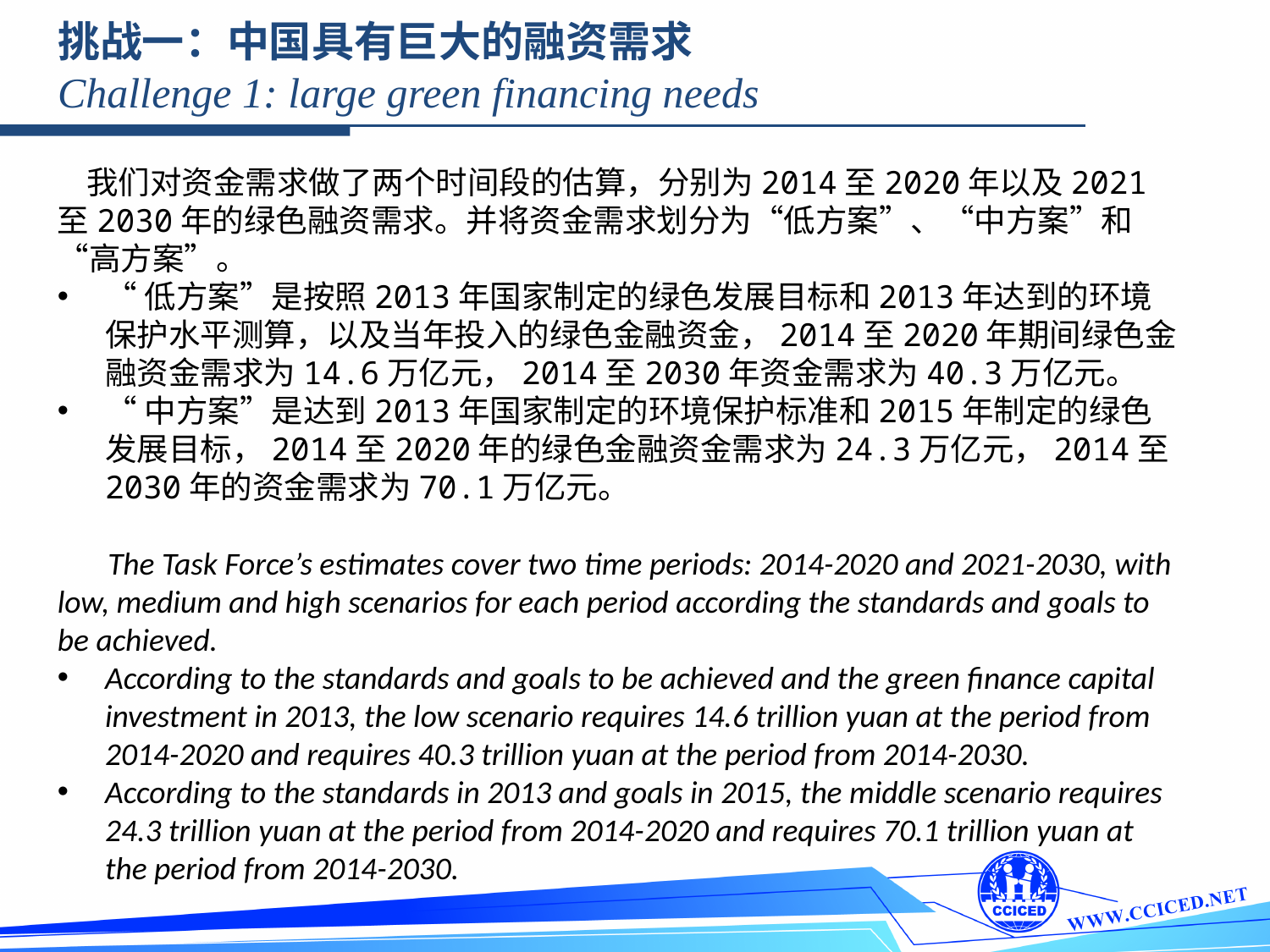

挑战一：中国具有巨大的融资需求
Challenge 1: large green financing needs
   我们对资金需求做了两个时间段的估算，分别为2014至2020年以及2021至2030年的绿色融资需求。并将资金需求划分为“低方案”、“中方案”和“高方案”。
“低方案”是按照2013年国家制定的绿色发展目标和2013年达到的环境保护水平测算，以及当年投入的绿色金融资金，2014至2020年期间绿色金融资金需求为14.6万亿元，2014至2030年资金需求为40.3万亿元。
“中方案”是达到2013年国家制定的环境保护标准和2015年制定的绿色发展目标，2014至2020年的绿色金融资金需求为24.3万亿元，2014至2030年的资金需求为70.1万亿元。

       The Task Force’s estimates cover two time periods: 2014-2020 and 2021-2030, with low, medium and high scenarios for each period according the standards and goals to be achieved.
According to the standards and goals to be achieved and the green finance capital investment in 2013, the low scenario requires 14.6 trillion yuan at the period from 2014-2020 and requires 40.3 trillion yuan at the period from 2014-2030.
According to the standards in 2013 and goals in 2015, the middle scenario requires 24.3 trillion yuan at the period from 2014-2020 and requires 70.1 trillion yuan at the period from 2014-2030.